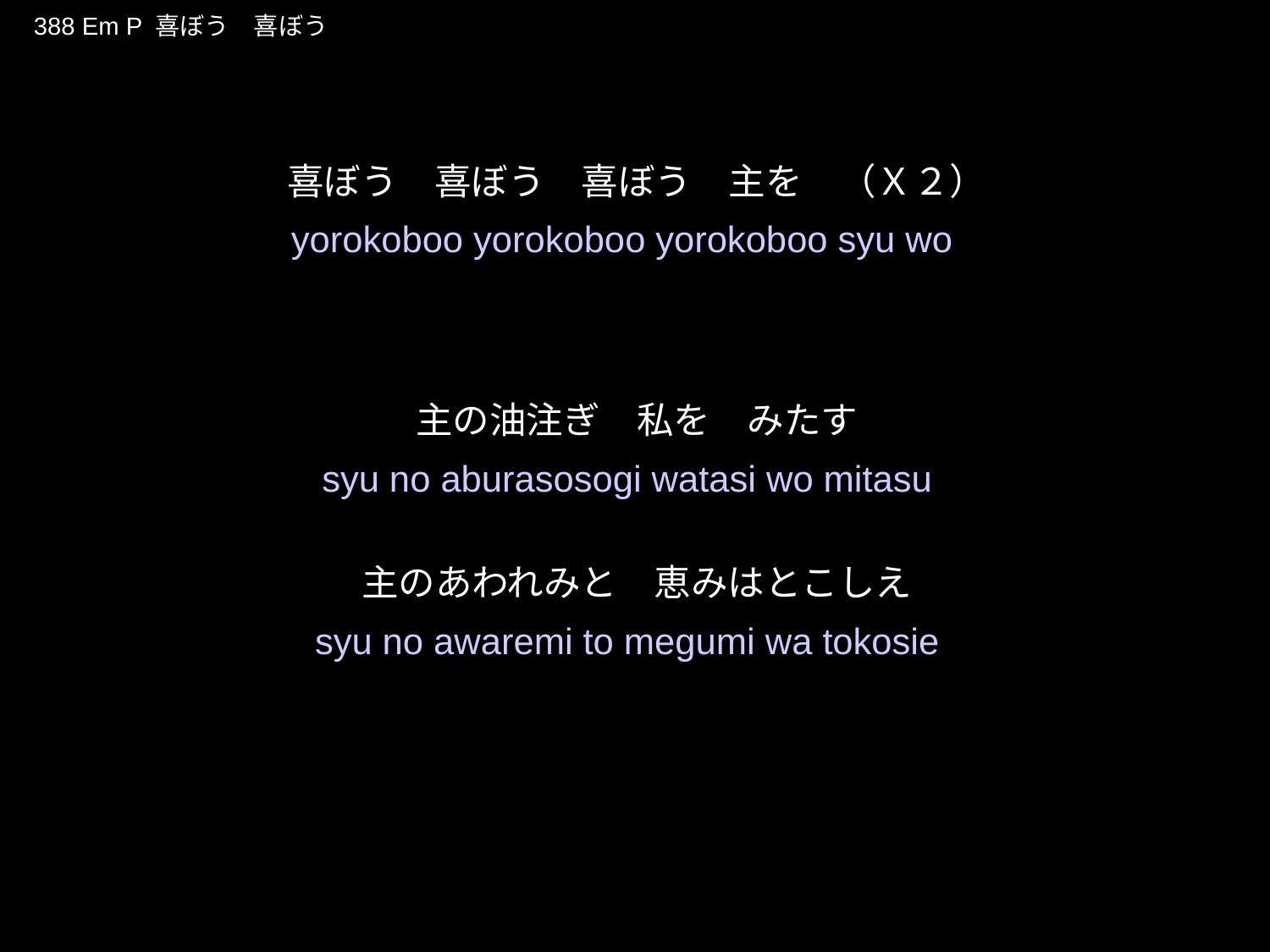

よろこぼう
★P
388 Em P 喜ぼう　喜ぼう
★５
喜ぼう　喜ぼう　喜ぼう　主を　（Ｘ２）
主の油注ぎ　私を　みたす
主のあわれみと　恵みはとこしえ
yorokoboo yorokoboo yorokoboo syu wo
syu no aburasosogi watasi wo mitasu
syu no awaremi to megumi wa tokosie